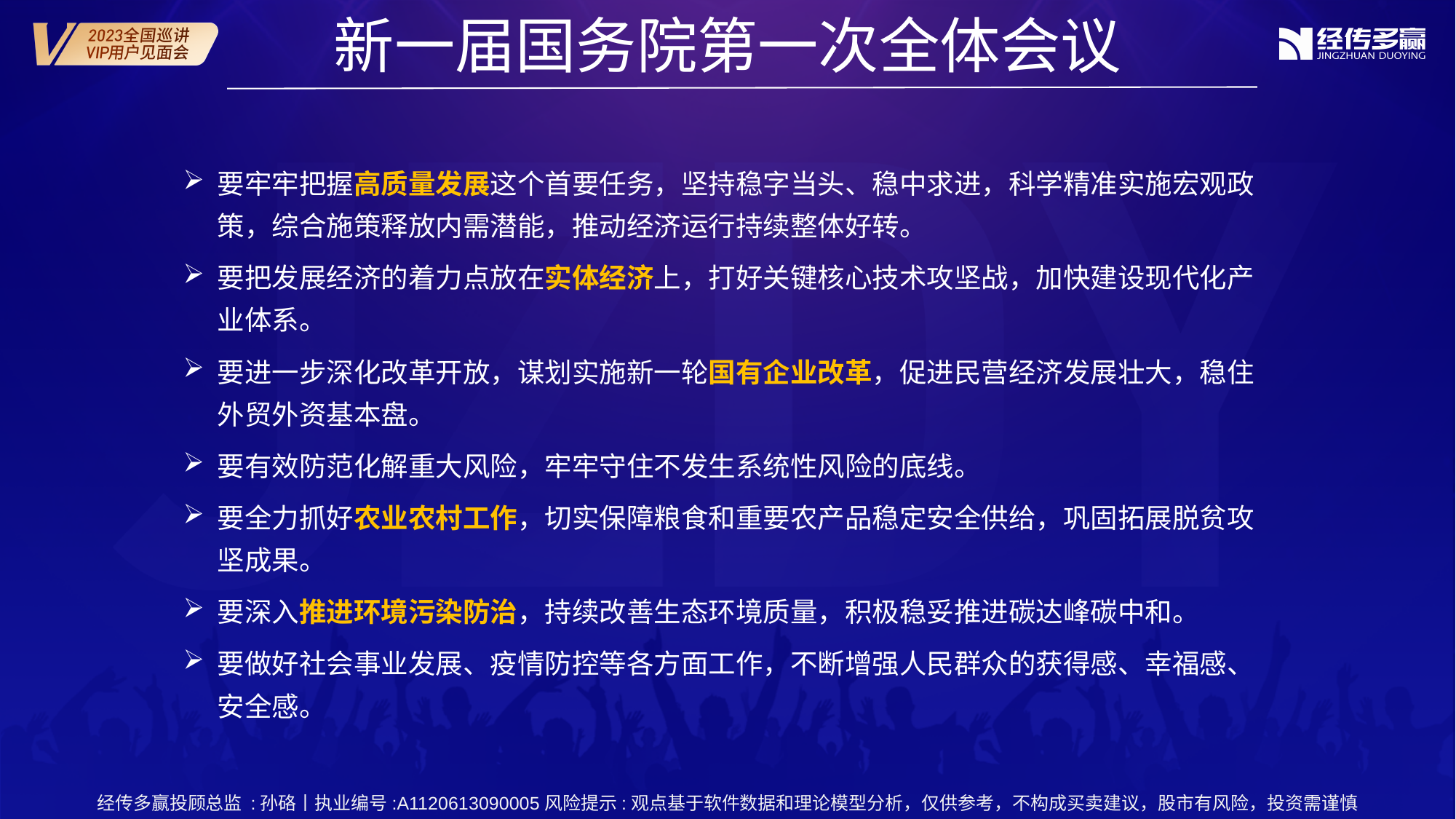

新一届国务院第一次全体会议
要牢牢把握高质量发展这个首要任务，坚持稳字当头、稳中求进，科学精准实施宏观政策，综合施策释放内需潜能，推动经济运行持续整体好转。
要把发展经济的着力点放在实体经济上，打好关键核心技术攻坚战，加快建设现代化产业体系。
要进一步深化改革开放，谋划实施新一轮国有企业改革，促进民营经济发展壮大，稳住外贸外资基本盘。
要有效防范化解重大风险，牢牢守住不发生系统性风险的底线。
要全力抓好农业农村工作，切实保障粮食和重要农产品稳定安全供给，巩固拓展脱贫攻坚成果。
要深入推进环境污染防治，持续改善生态环境质量，积极稳妥推进碳达峰碳中和。
要做好社会事业发展、疫情防控等各方面工作，不断增强人民群众的获得感、幸福感、安全感。